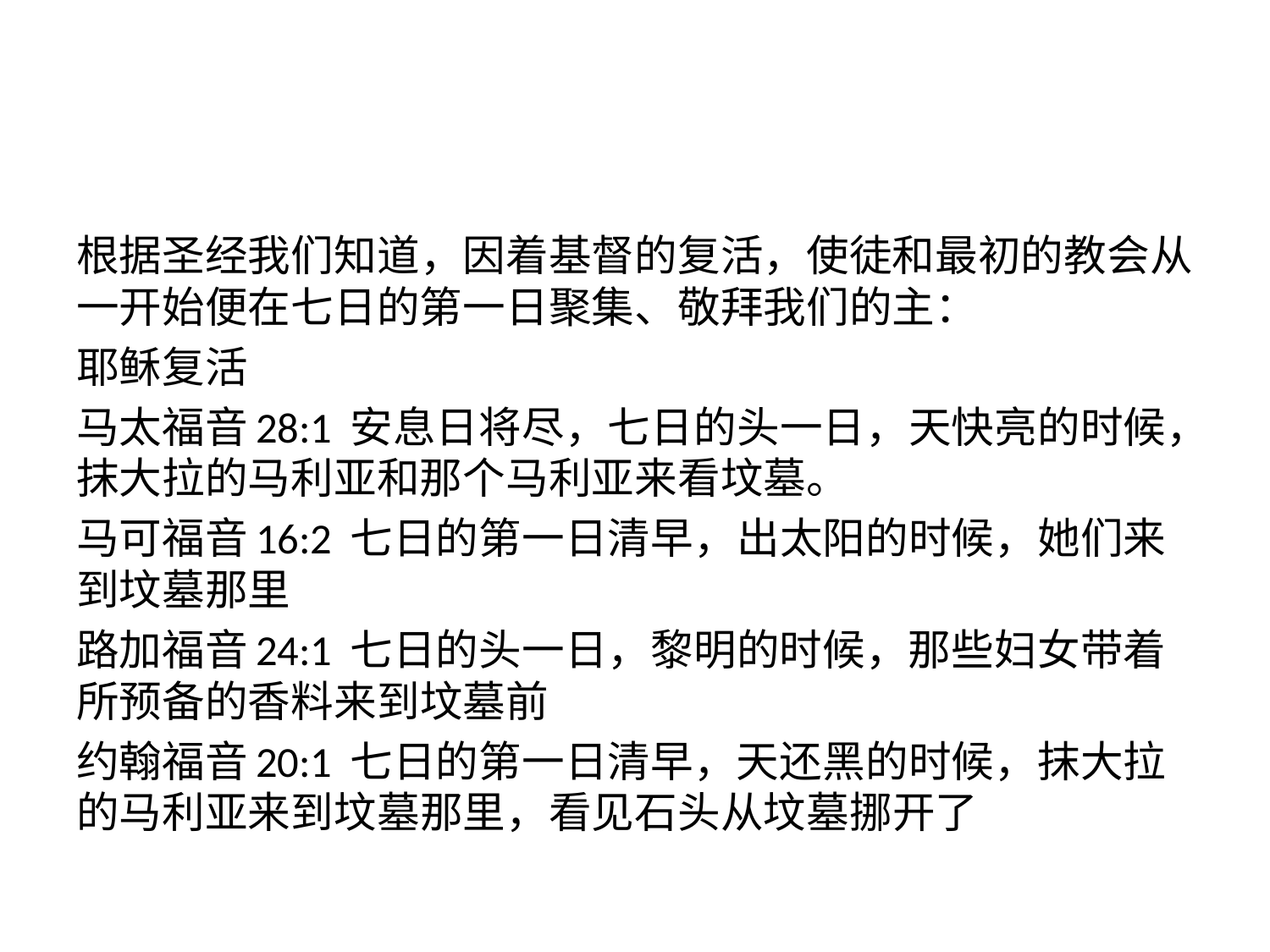

#
根据圣经我们知道，因着基督的复活，使徒和最初的教会从一开始便在七日的第一日聚集、敬拜我们的主：
耶稣复活
马太福音28:1 安息日将尽，七日的头一日，天快亮的时候，抹大拉的马利亚和那个马利亚来看坟墓。
马可福音16:2 七日的第一日清早，出太阳的时候，她们来到坟墓那里
路加福音24:1 七日的头一日，黎明的时候，那些妇女带着所预备的香料来到坟墓前
约翰福音20:1 七日的第一日清早，天还黑的时候，抹大拉的马利亚来到坟墓那里，看见石头从坟墓挪开了